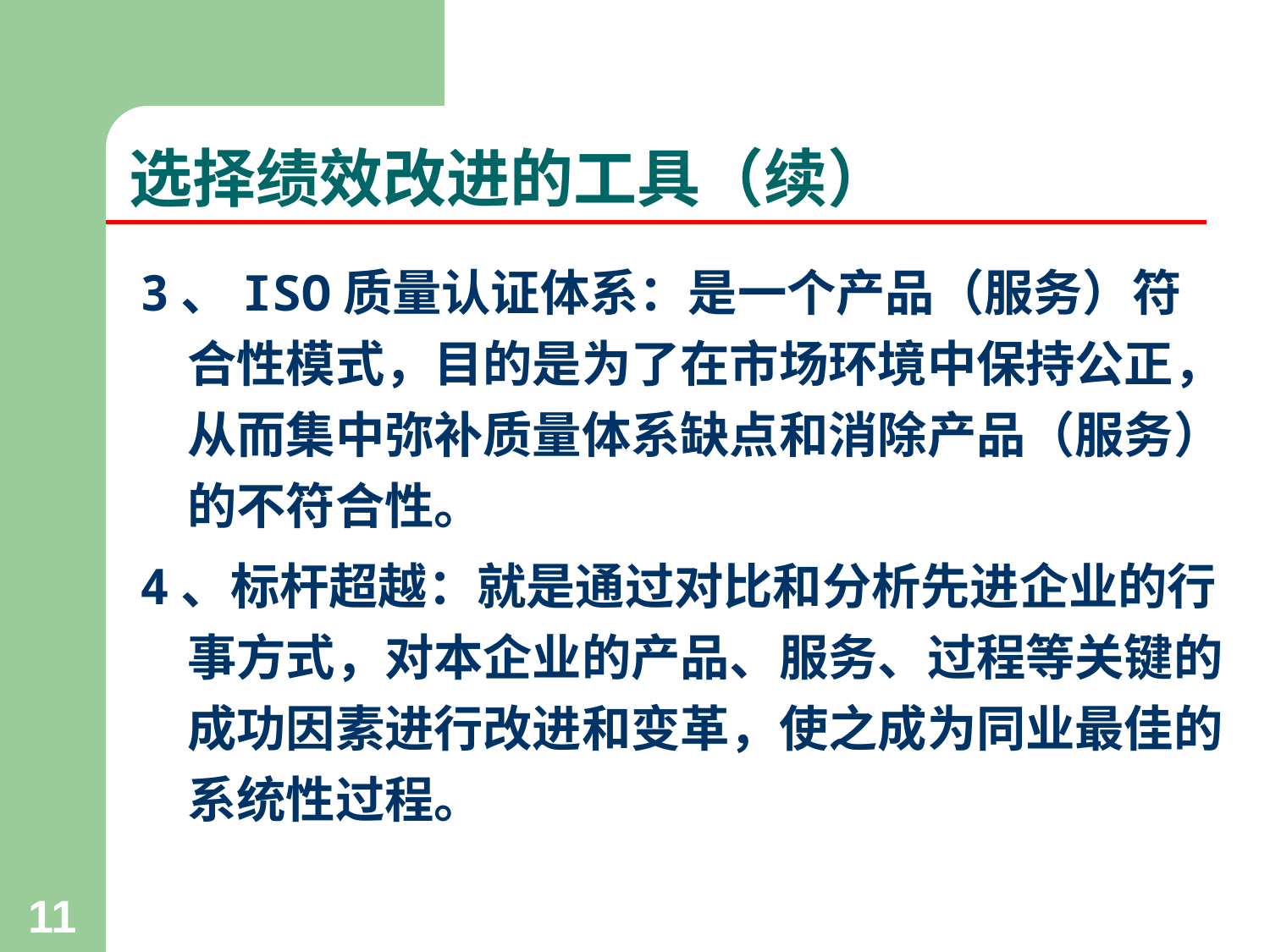

选择绩效改进的工具（续）
3、ISO质量认证体系：是一个产品（服务）符合性模式，目的是为了在市场环境中保持公正，从而集中弥补质量体系缺点和消除产品（服务）的不符合性。
4、标杆超越：就是通过对比和分析先进企业的行事方式，对本企业的产品、服务、过程等关键的成功因素进行改进和变革，使之成为同业最佳的系统性过程。
# 11